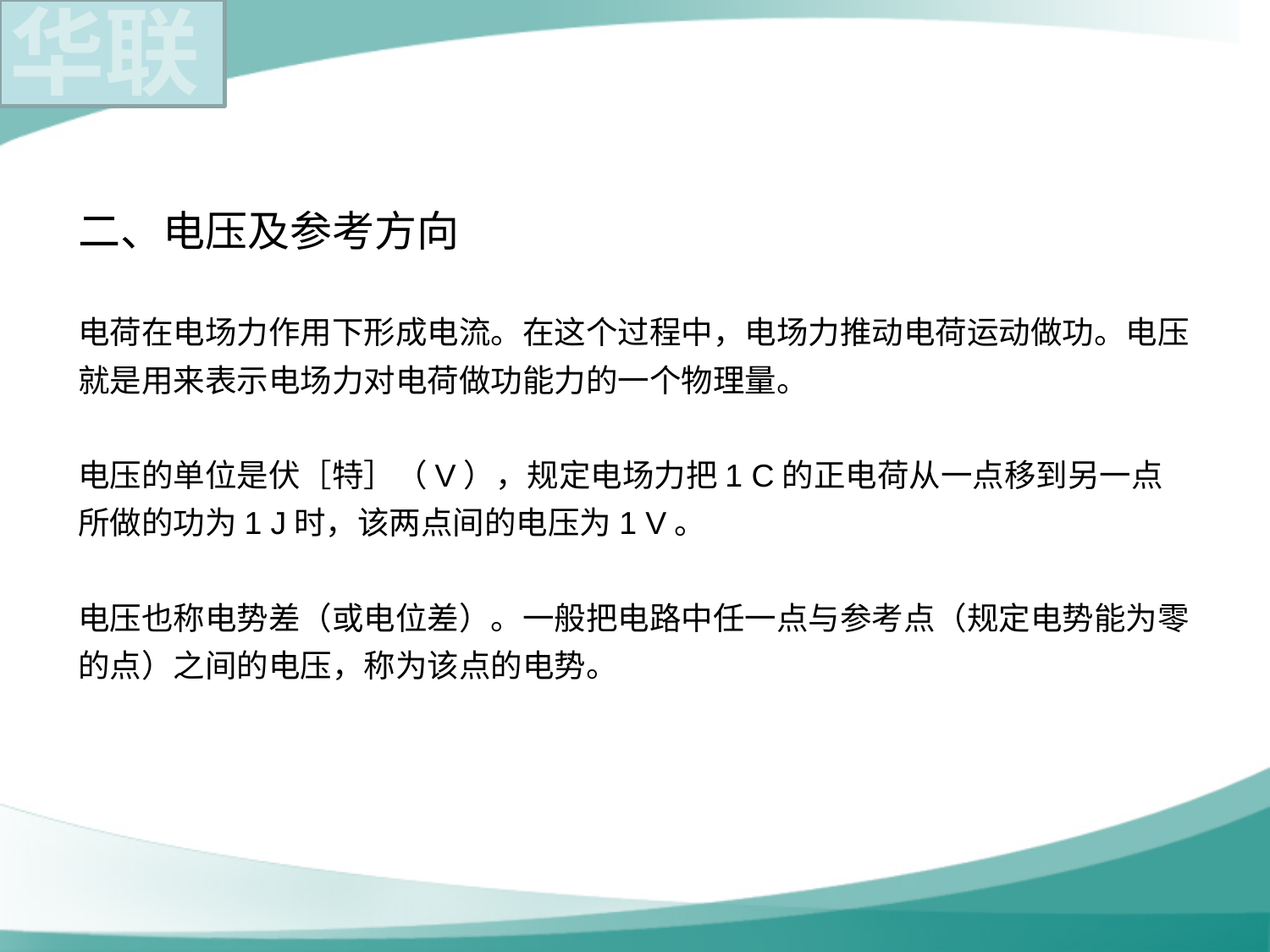

二、电压及参考方向
电荷在电场力作用下形成电流。在这个过程中，电场力推动电荷运动做功。电压就是用来表示电场力对电荷做功能力的一个物理量。

电压的单位是伏［特］（V），规定电场力把1 C的正电荷从一点移到另一点所做的功为1 J时，该两点间的电压为1 V。

电压也称电势差（或电位差）。一般把电路中任一点与参考点（规定电势能为零的点）之间的电压，称为该点的电势。